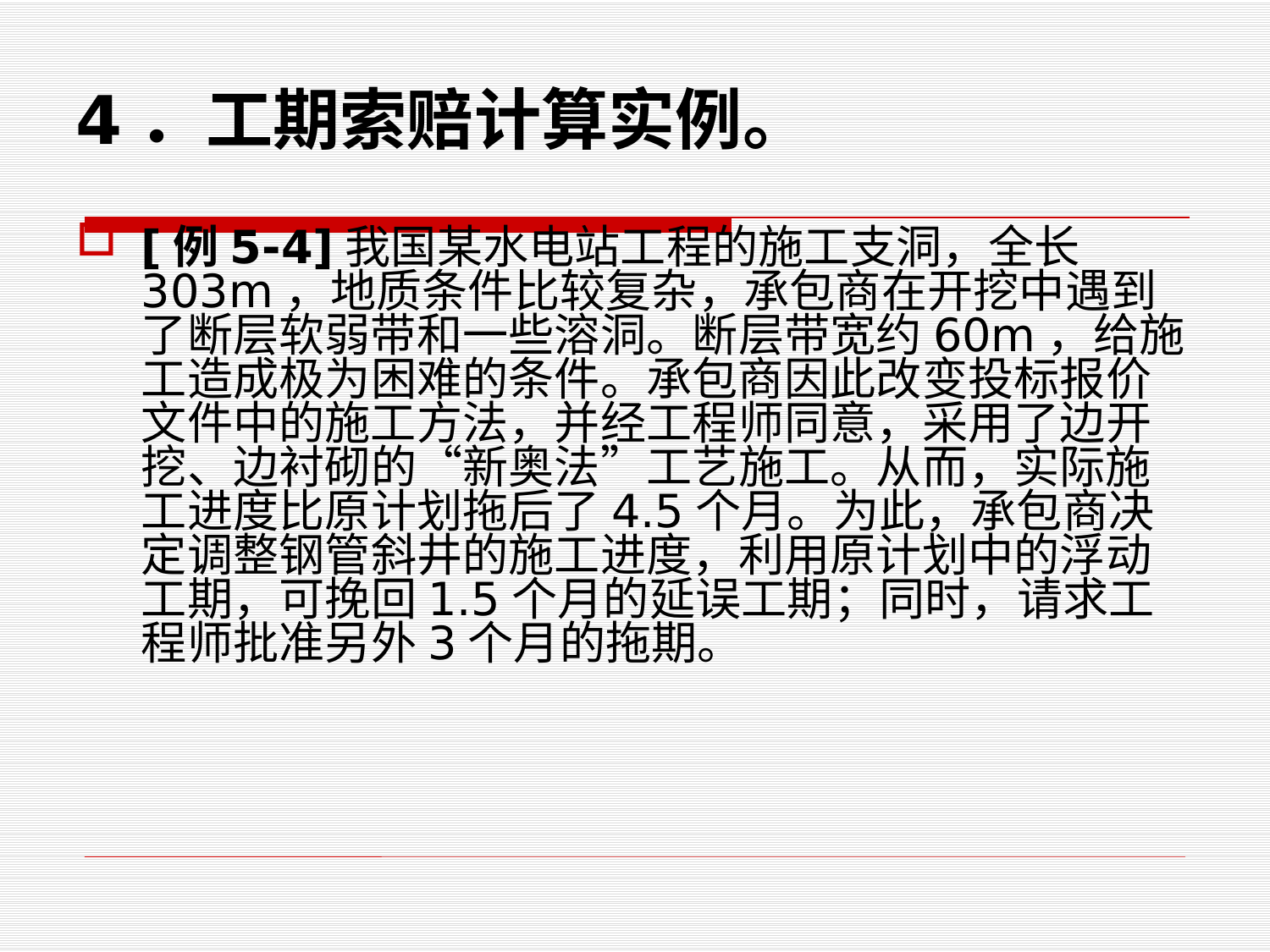

4．工期索赔计算实例。
[例5-4]我国某水电站工程的施工支洞，全长303m，地质条件比较复杂，承包商在开挖中遇到了断层软弱带和一些溶洞。断层带宽约60m，给施工造成极为困难的条件。承包商因此改变投标报价文件中的施工方法，并经工程师同意，采用了边开挖、边衬砌的“新奥法”工艺施工。从而，实际施工进度比原计划拖后了4.5个月。为此，承包商决定调整钢管斜井的施工进度，利用原计划中的浮动工期，可挽回1.5个月的延误工期；同时，请求工程师批准另外3个月的拖期。